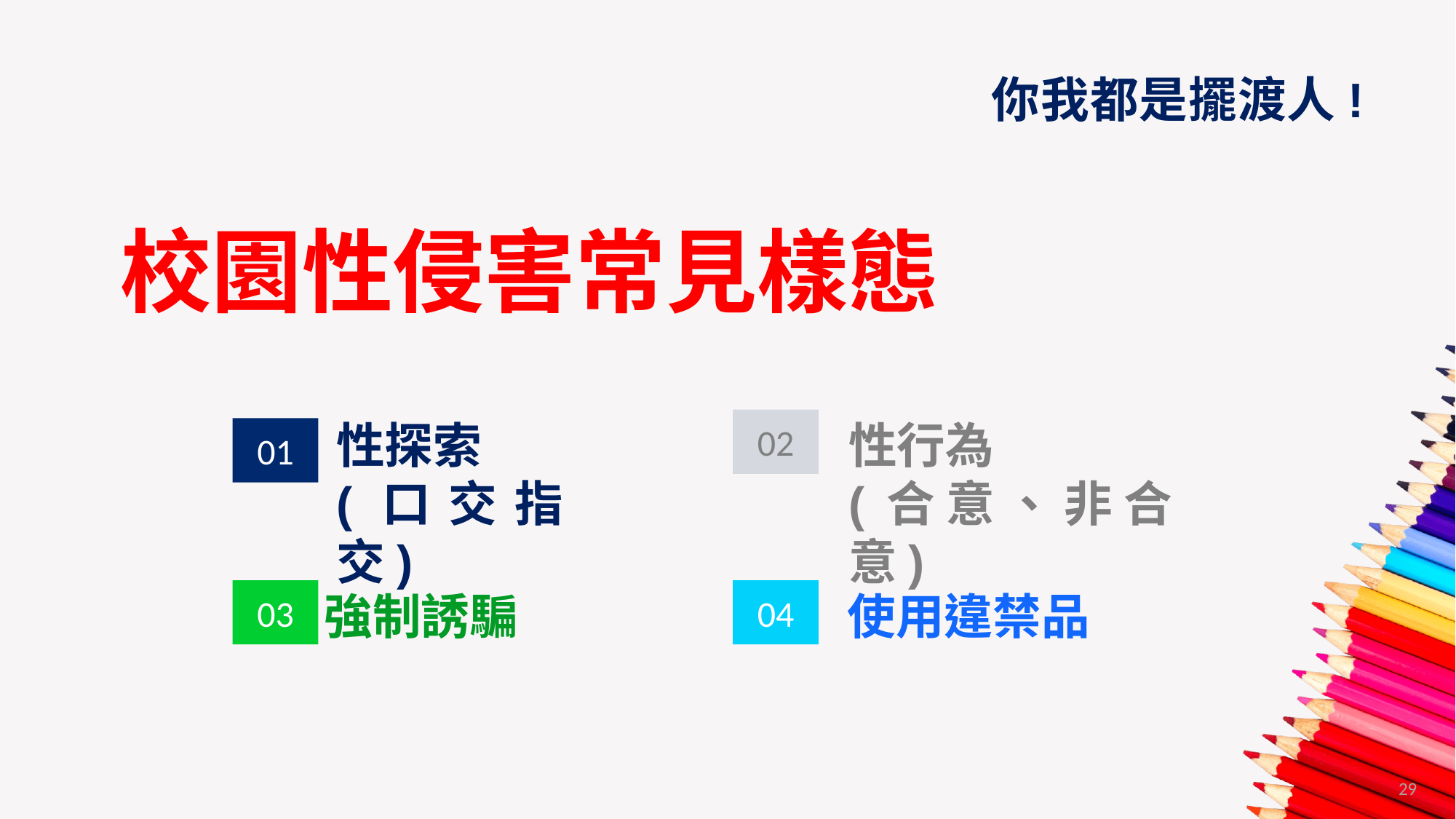

你我都是擺渡人!
校園性侵害常見樣態
性探索
(口交指交)
性行為
(合意、非合意)
02
01
強制誘騙
使用違禁品
03
04
29